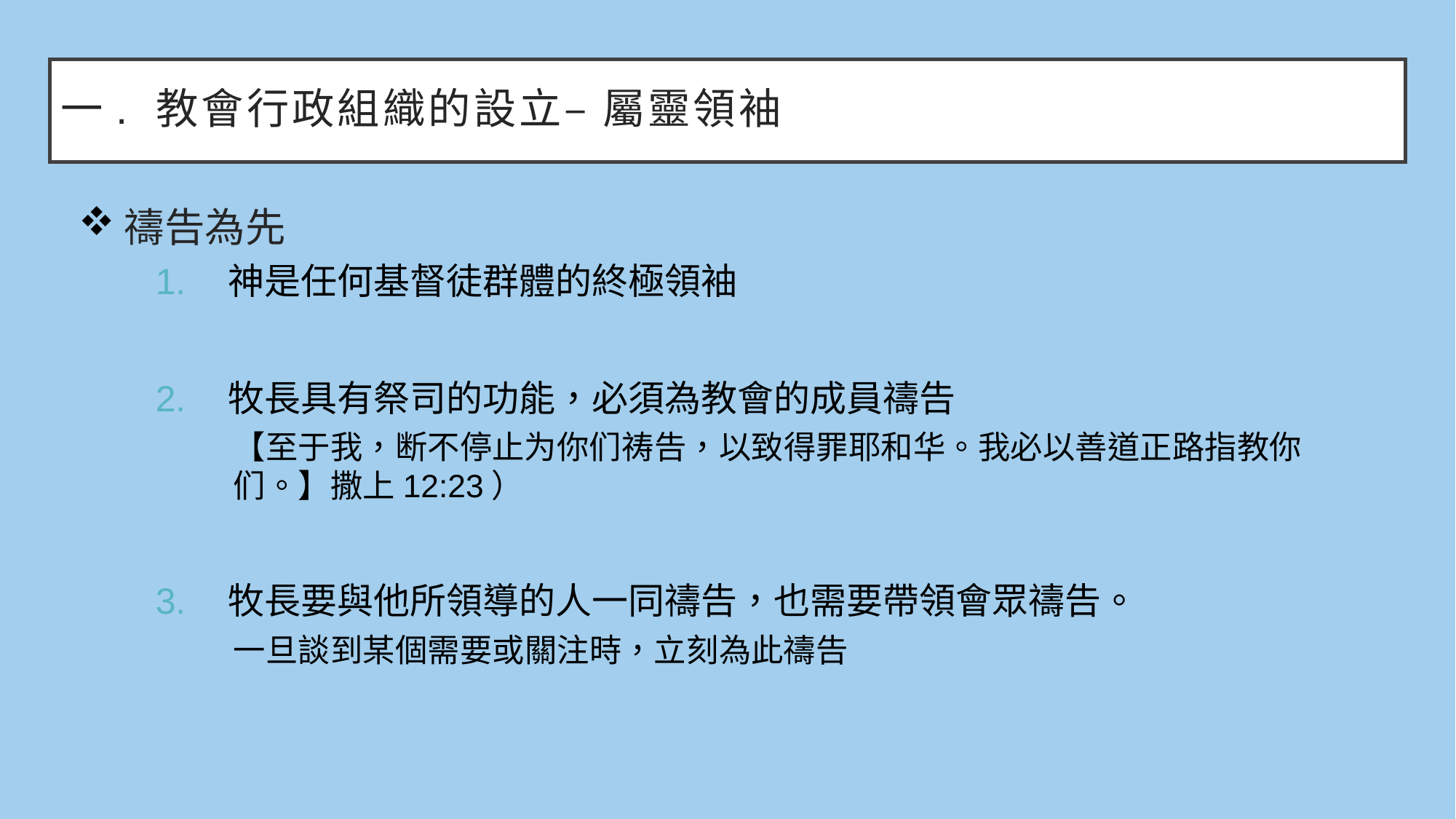

# 一. 教會行政組織的設立– 屬靈領袖
禱告為先
神是任何基督徒群體的終極領袖

牧長具有祭司的功能，必須為教會的成員禱告
【至于我，断不停止为你们祷告，以致得罪耶和华。我必以善道正路指教你们。】撒上12:23）

牧長要與他所領導的人一同禱告，也需要帶領會眾禱告。
一旦談到某個需要或關注時，立刻為此禱告